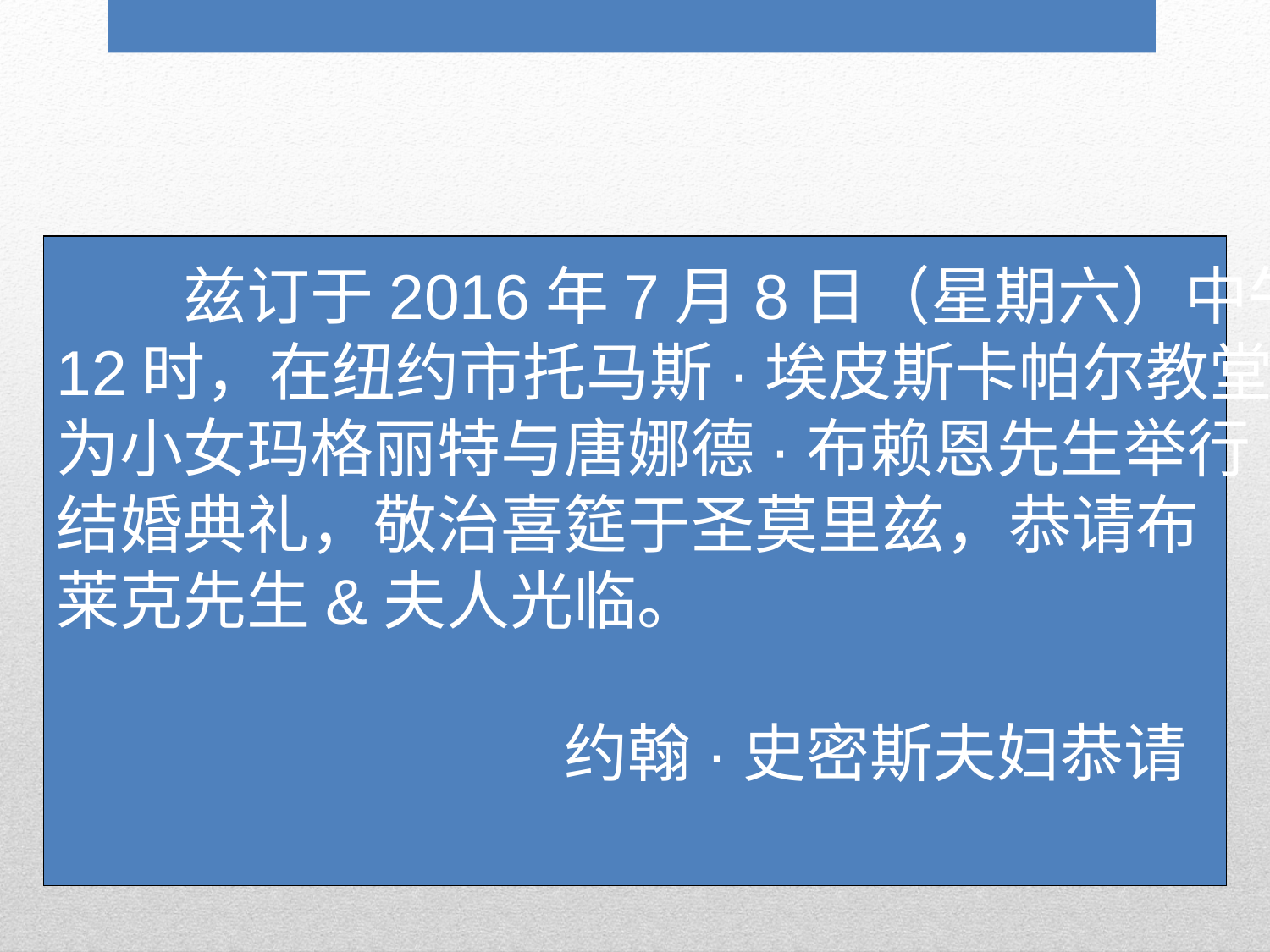

兹订于2016年7月8日（星期六）中午
12时，在纽约市托马斯·埃皮斯卡帕尔教堂
为小女玛格丽特与唐娜德·布赖恩先生举行
结婚典礼，敬治喜筵于圣莫里兹，恭请布
莱克先生&夫人光临。

				约翰·史密斯夫妇恭请

23